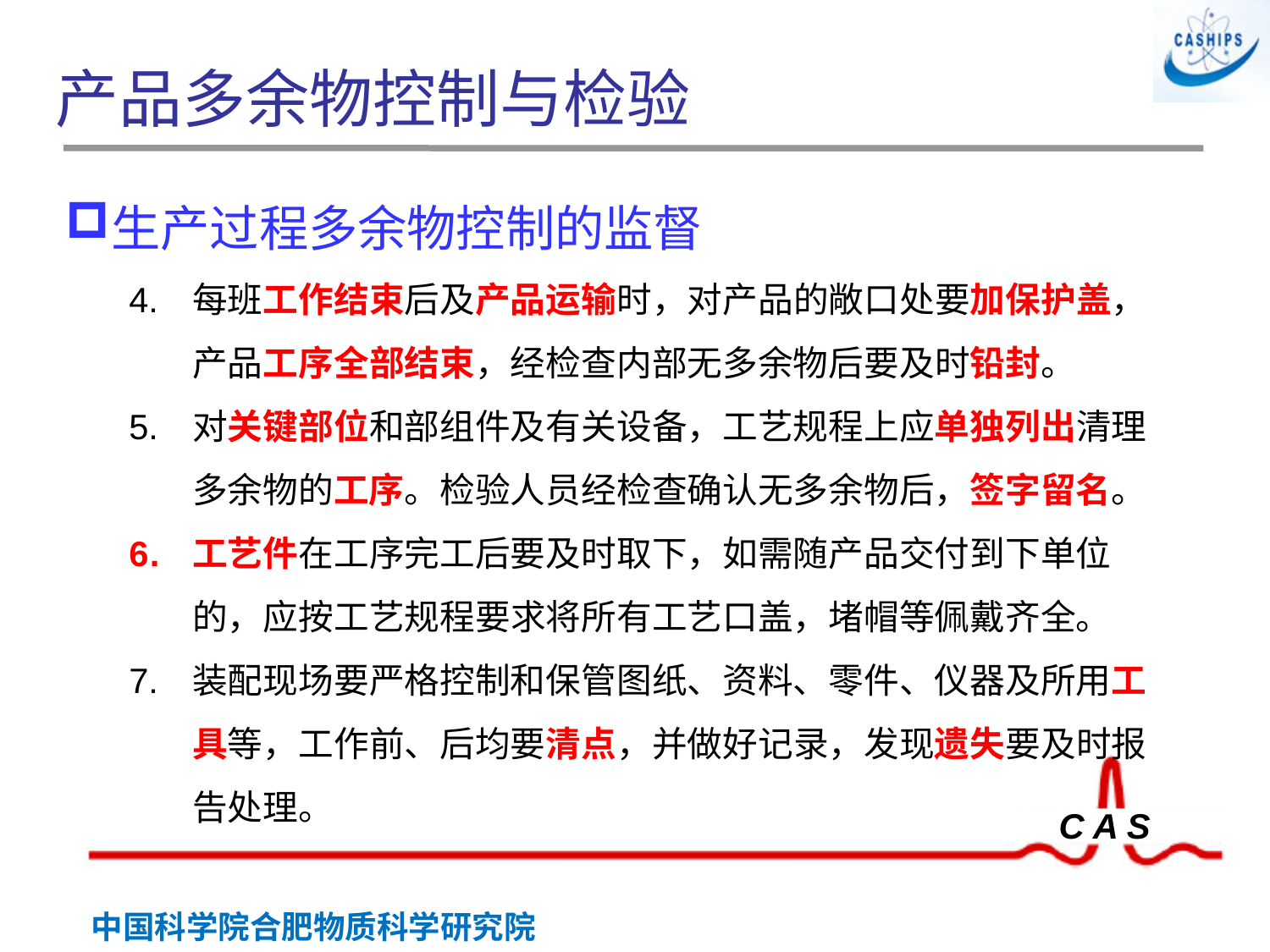

# 产品多余物控制与检验
生产过程多余物控制的监督
每班工作结束后及产品运输时，对产品的敞口处要加保护盖，产品工序全部结束，经检查内部无多余物后要及时铅封。
对关键部位和部组件及有关设备，工艺规程上应单独列出清理多余物的工序。检验人员经检查确认无多余物后，签字留名。
工艺件在工序完工后要及时取下，如需随产品交付到下单位的，应按工艺规程要求将所有工艺口盖，堵帽等佩戴齐全。
装配现场要严格控制和保管图纸、资料、零件、仪器及所用工具等，工作前、后均要清点，并做好记录，发现遗失要及时报告处理。
  胶印章
钢印章
封印章